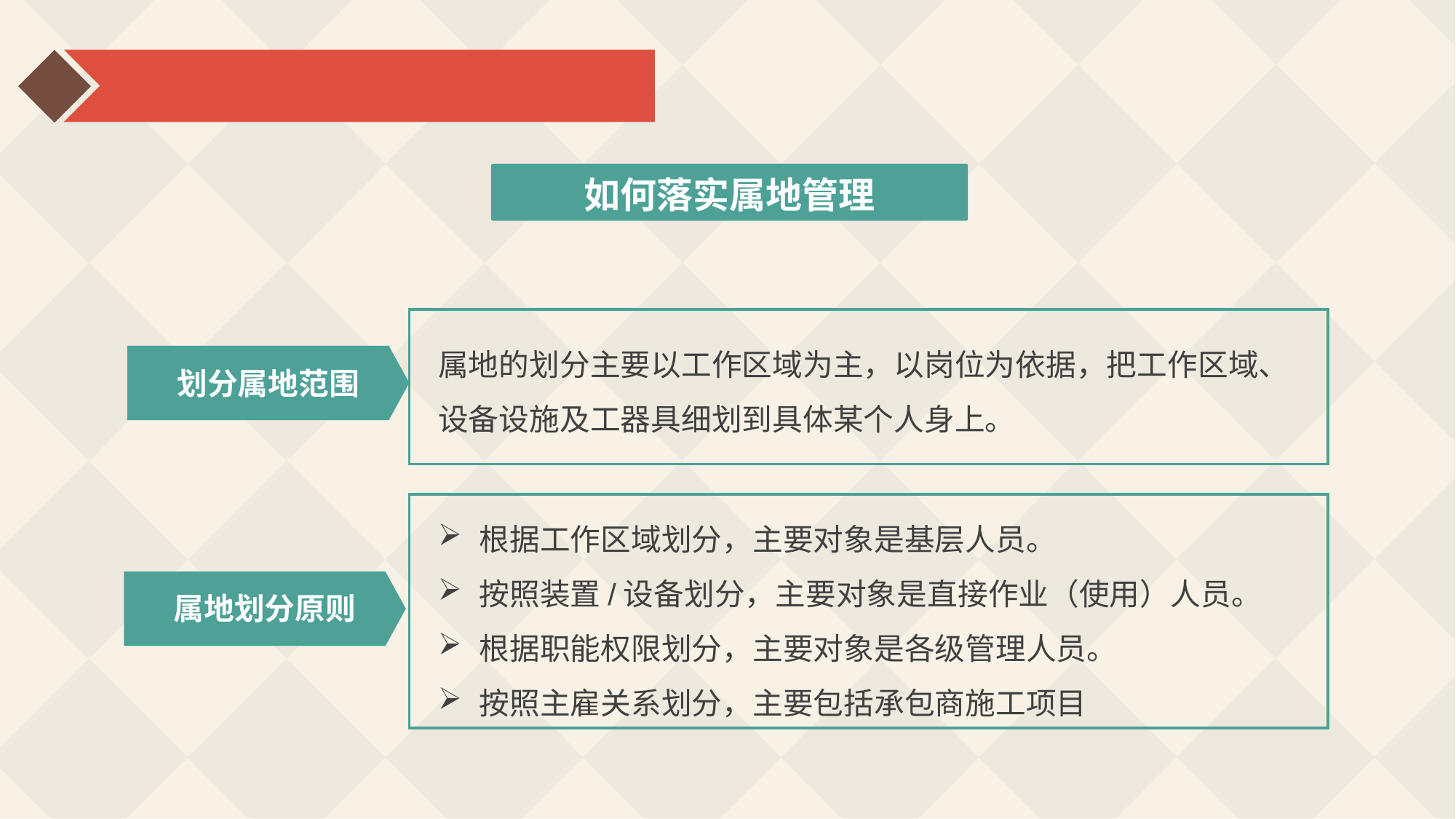

如何落实属地管理

属地的划分主要以工作区域为主，以岗位为依据，把工作区域、设备设施及工器具细划到具体某个人身上。

划分属地范围

根据工作区域划分，主要对象是基层人员。
按照装置/设备划分，主要对象是直接作业（使用）人员。
根据职能权限划分，主要对象是各级管理人员。
按照主雇关系划分，主要包括承包商施工项目

属地划分原则